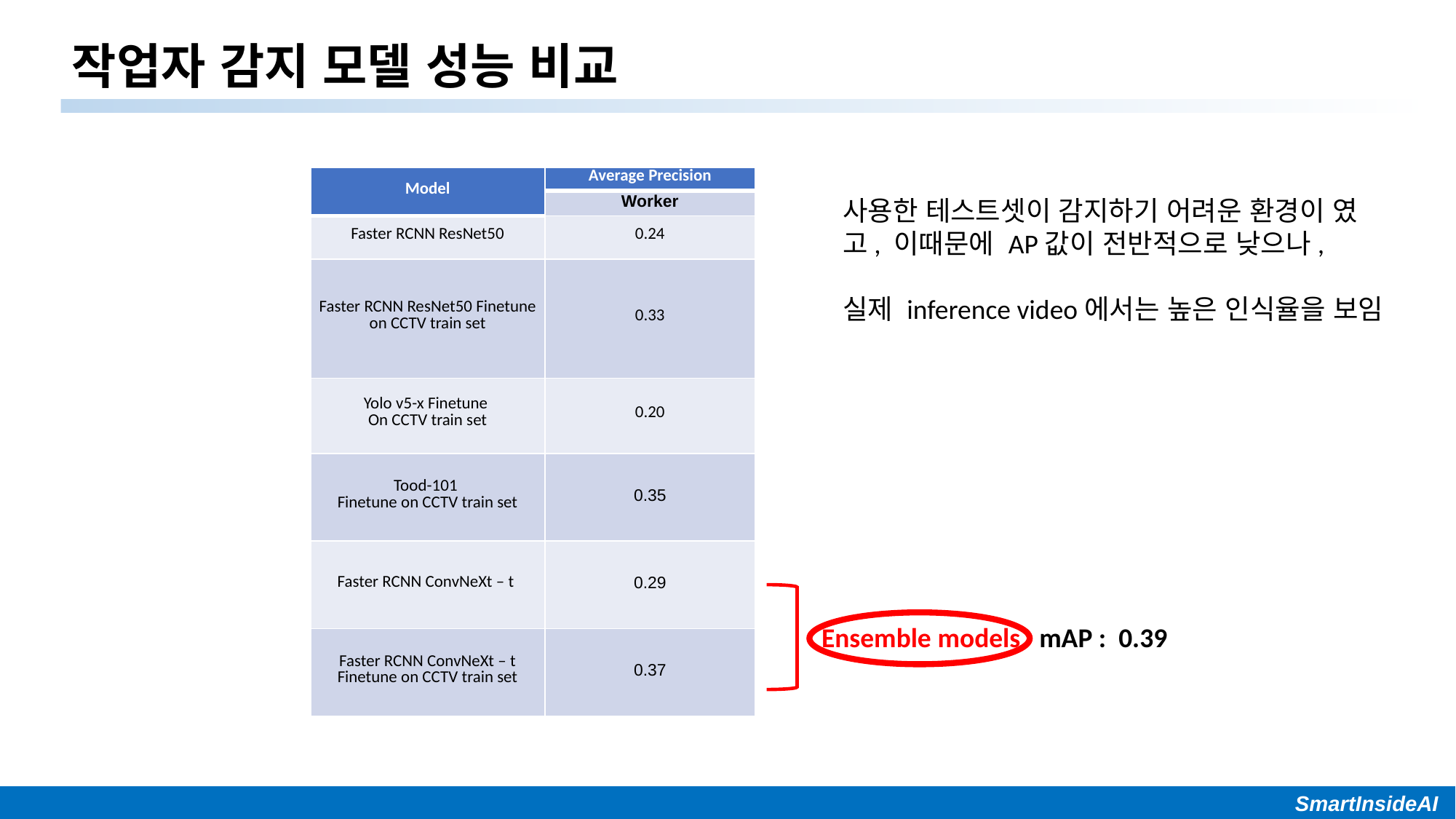

작업자 감지 모델 성능 비교

| Model | Average Precision |
| --- | --- |
|  | Worker |
| Faster RCNN ResNet50 | 0.24 |
| Faster RCNN ResNet50 Finetune on CCTV train set | 0.33 |
| Yolo v5-x Finetune On CCTV train set | 0.20 |
| Tood-101 Finetune on CCTV train set | 0.35 |
| Faster RCNN ConvNeXt – t | 0.29 |
| Faster RCNN ConvNeXt – t Finetune on CCTV train set | 0.37 |
사용한 테스트셋이 감지하기 어려운 환경이 였고, 이때문에 AP값이 전반적으로 낮으나,

실제 inference video에서는 높은 인식율을 보임

Ensemble models   mAP :  0.39

SmartInsideAI